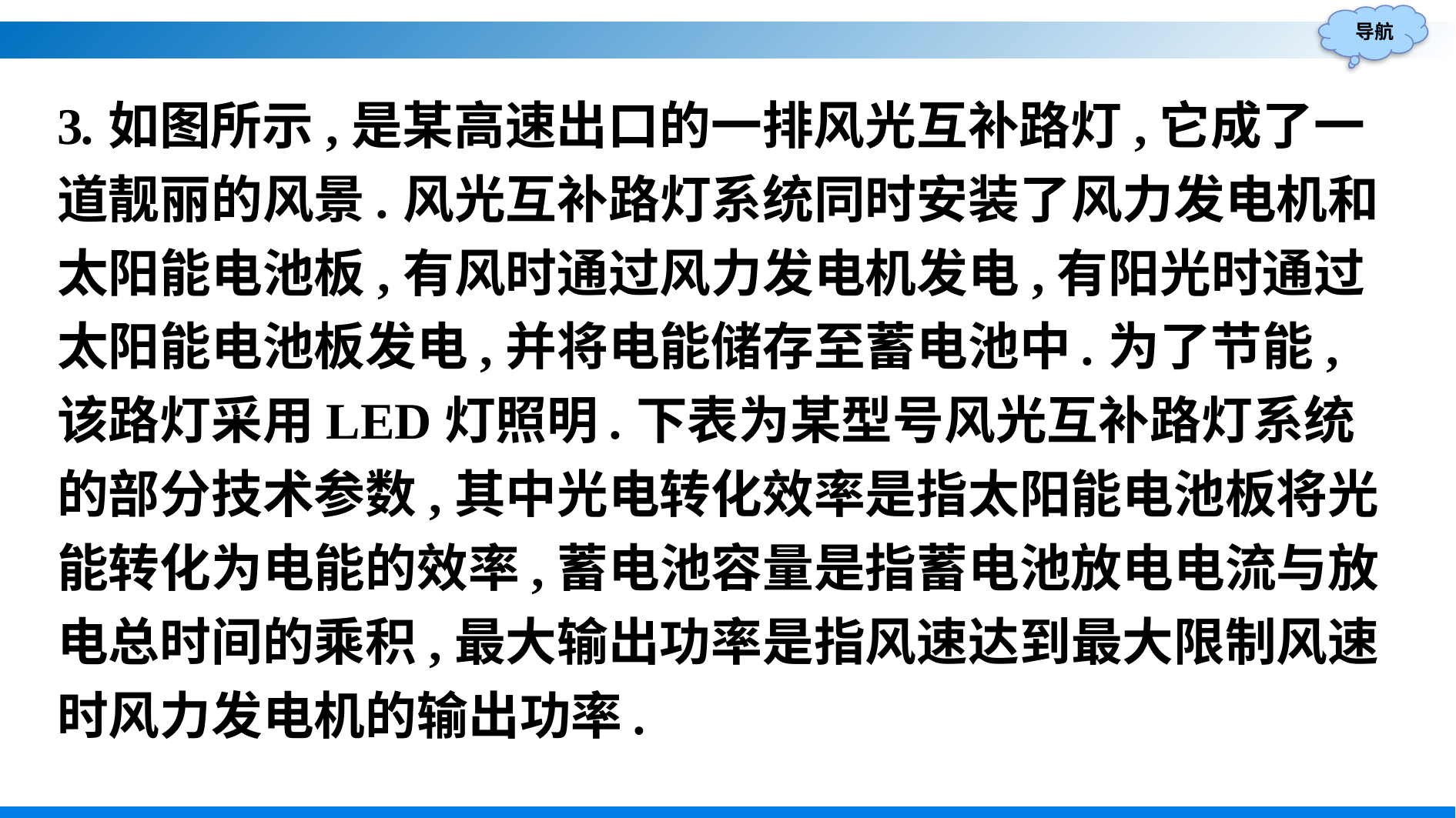

3.如图所示,是某高速出口的一排风光互补路灯,它成了一道靓丽的风景.风光互补路灯系统同时安装了风力发电机和太阳能电池板,有风时通过风力发电机发电,有阳光时通过太阳能电池板发电,并将电能储存至蓄电池中.为了节能,该路灯采用LED灯照明.下表为某型号风光互补路灯系统的部分技术参数,其中光电转化效率是指太阳能电池板将光能转化为电能的效率,蓄电池容量是指蓄电池放电电流与放电总时间的乘积,最大输出功率是指风速达到最大限制风速时风力发电机的输出功率.